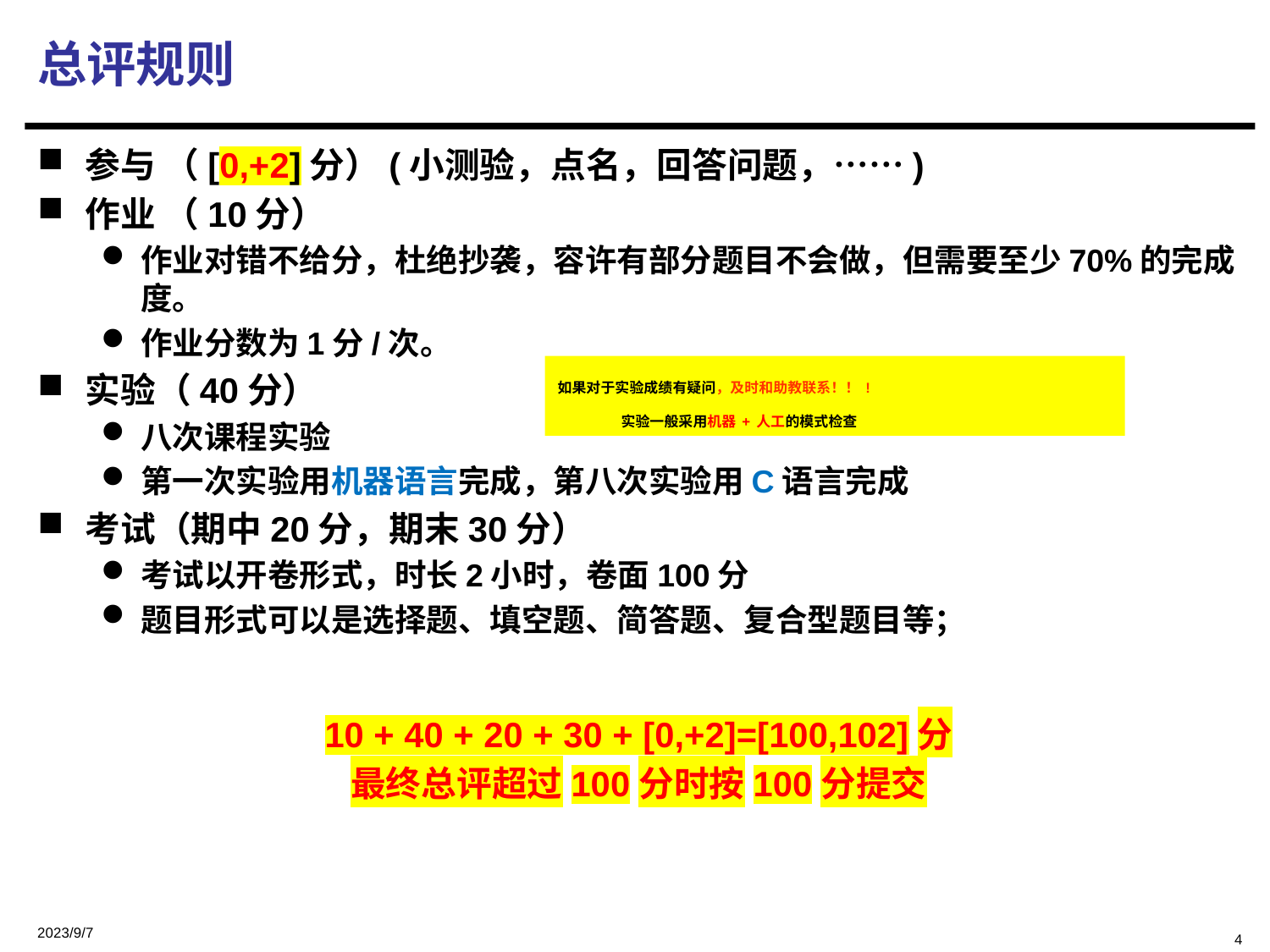

# 总评规则
参与 （[0,+2]分）(小测验，点名，回答问题，……)
作业 （10分）
作业对错不给分，杜绝抄袭，容许有部分题⽬不会做，但需要⾄少70%的完成度。
作业分数为1分/次。
实验（40分）
八次课程实验
第一次实验用机器语言完成，第八次实验用C语言完成
考试（期中20分，期末30分）
考试以开卷形式，时长2小时，卷面100分
题目形式可以是选择题、填空题、简答题、复合型题目等；

10 + 40 + 20 + 30 + [0,+2]=[100,102]分
最终总评超过100分时按100分提交
如果对于实验成绩有疑问，及时和助教联系！！!
实验一般采用机器+人工的模式检查
2023/9/7
4